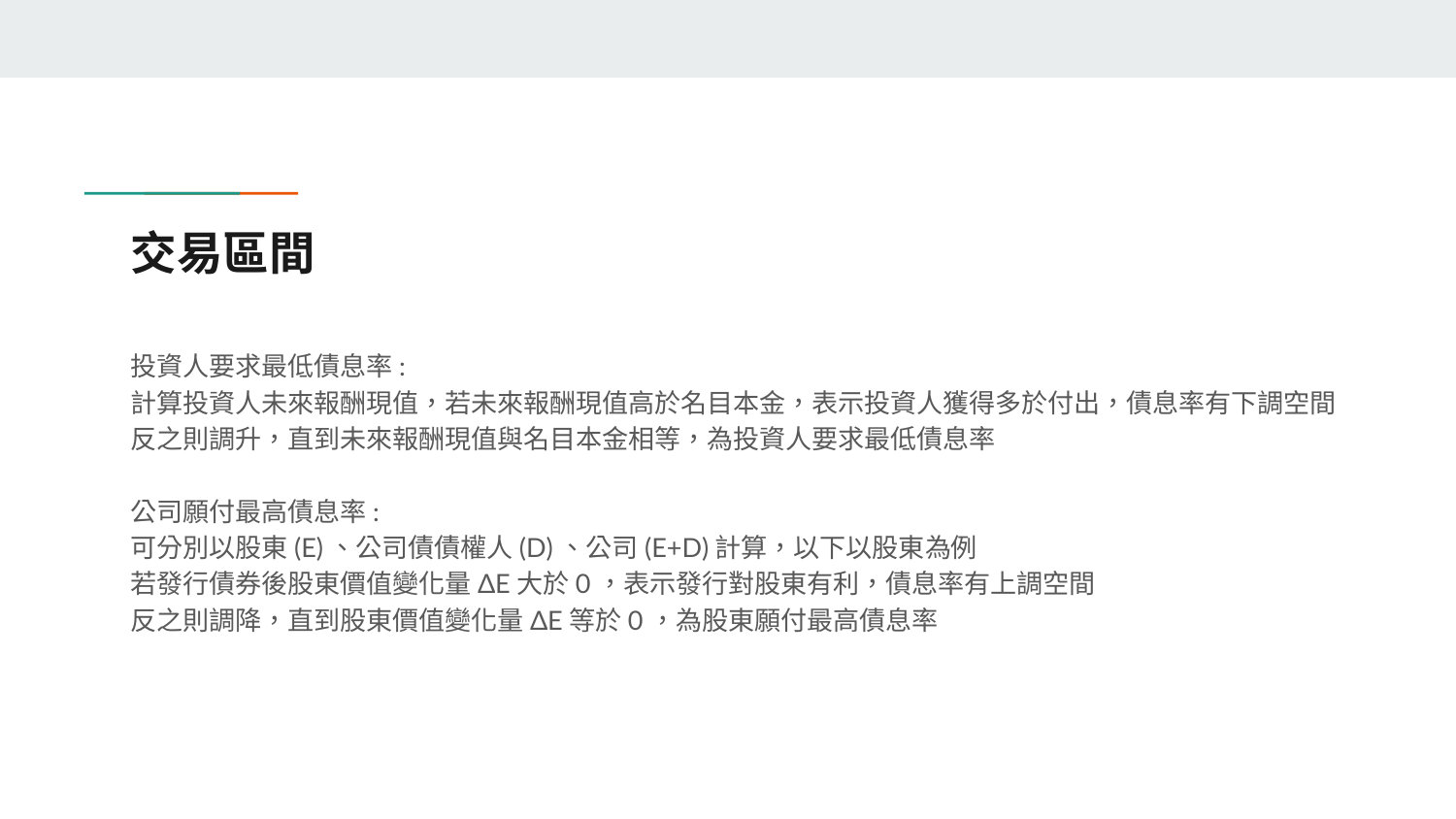

# 交易區間
投資人要求最低債息率:
計算投資人未來報酬現值，若未來報酬現值高於名目本金，表示投資人獲得多於付出，債息率有下調空間
反之則調升，直到未來報酬現值與名目本金相等，為投資人要求最低債息率
公司願付最高債息率:
可分別以股東(E)、公司債債權人(D)、公司(E+D)計算，以下以股東為例
若發行債券後股東價值變化量ΔE大於0，表示發行對股東有利，債息率有上調空間
反之則調降，直到股東價值變化量ΔE等於0，為股東願付最高債息率